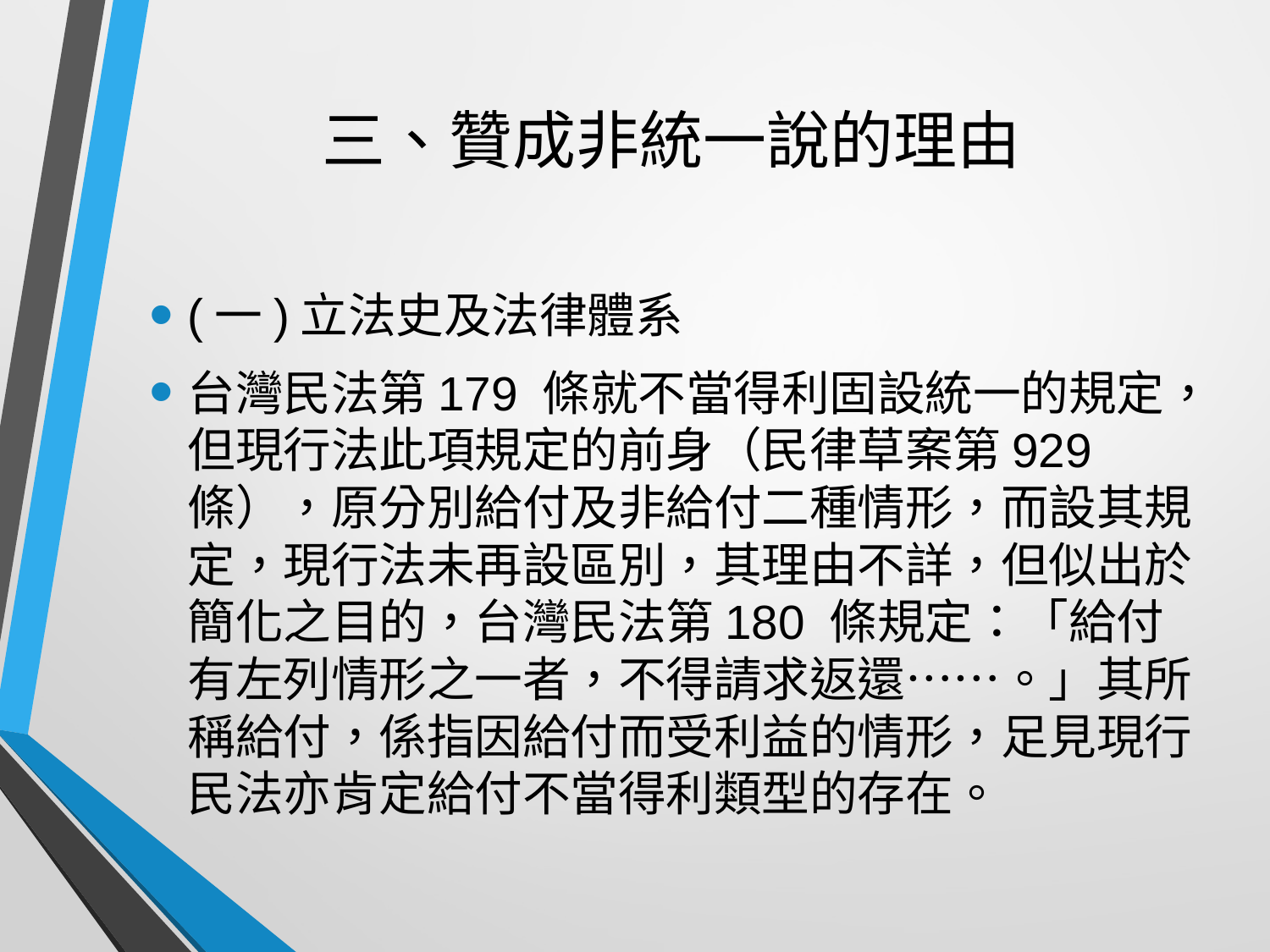

# 三、贊成非統一說的理由
(一)立法史及法律體系
台灣民法第179 條就不當得利固設統一的規定，但現行法此項規定的前身（民律草案第929 條），原分別給付及非給付二種情形，而設其規定，現行法未再設區別，其理由不詳，但似出於簡化之目的，台灣民法第180 條規定：「給付有左列情形之一者，不得請求返還……。」其所稱給付，係指因給付而受利益的情形，足見現行民法亦肯定給付不當得利類型的存在。